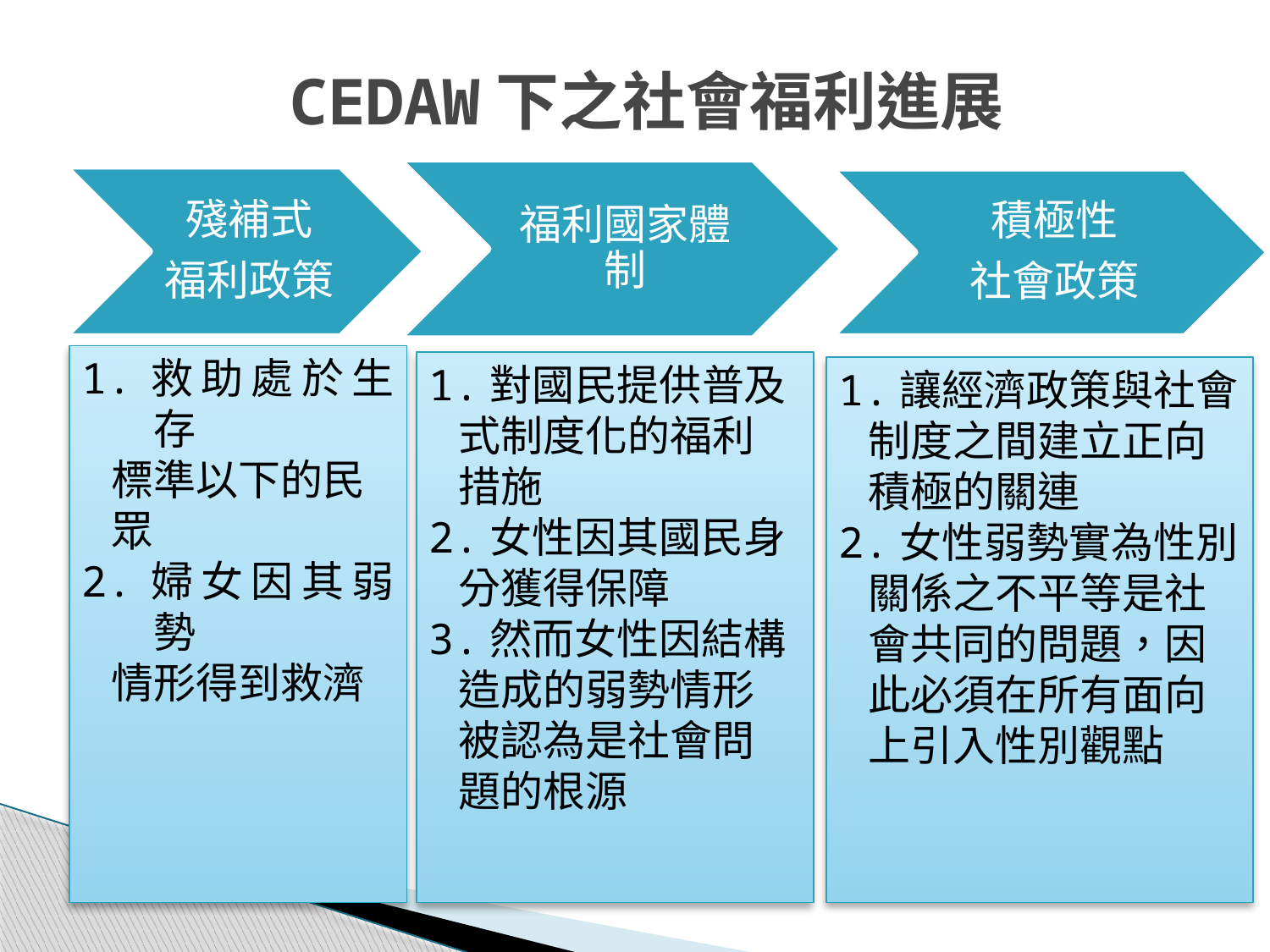

# CEDAW下之社會福利進展
殘補式
福利政策
福利國家體制
積極性
社會政策
1.救助處於生存
  標準以下的民
  眾
2.婦女因其弱勢
  情形得到救濟
1.對國民提供普及
  式制度化的福利
  措施
2.女性因其國民身
  分獲得保障
3.然而女性因結構
  造成的弱勢情形
  被認為是社會問
  題的根源
1.讓經濟政策與社會
  制度之間建立正向
  積極的關連
2.女性弱勢實為性別
  關係之不平等是社
  會共同的問題，因
  此必須在所有面向
  上引入性別觀點